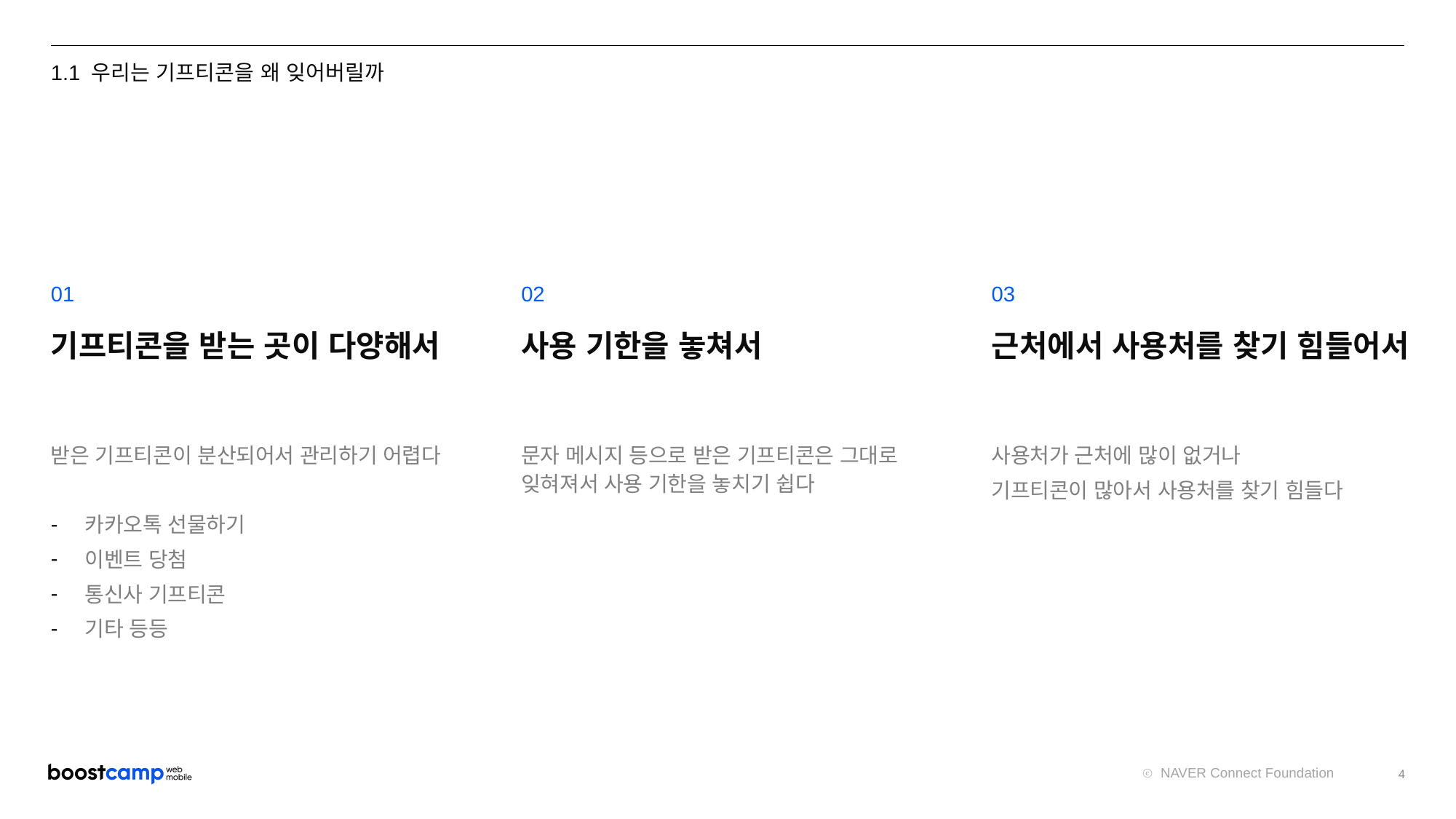

1.1 우리는 기프티콘을 왜 잊어버릴까
01
02
03
기프티콘을 받는 곳이 다양해서
사용 기한을 놓쳐서
근처에서 사용처를 찾기 힘들어서
받은 기프티콘이 분산되어서 관리하기 어렵다

카카오톡 선물하기
이벤트 당첨
통신사 기프티콘
기타 등등
문자 메시지 등으로 받은 기프티콘은 그대로 잊혀져서 사용 기한을 놓치기 쉽다
사용처가 근처에 많이 없거나
기프티콘이 많아서 사용처를 찾기 힘들다
4